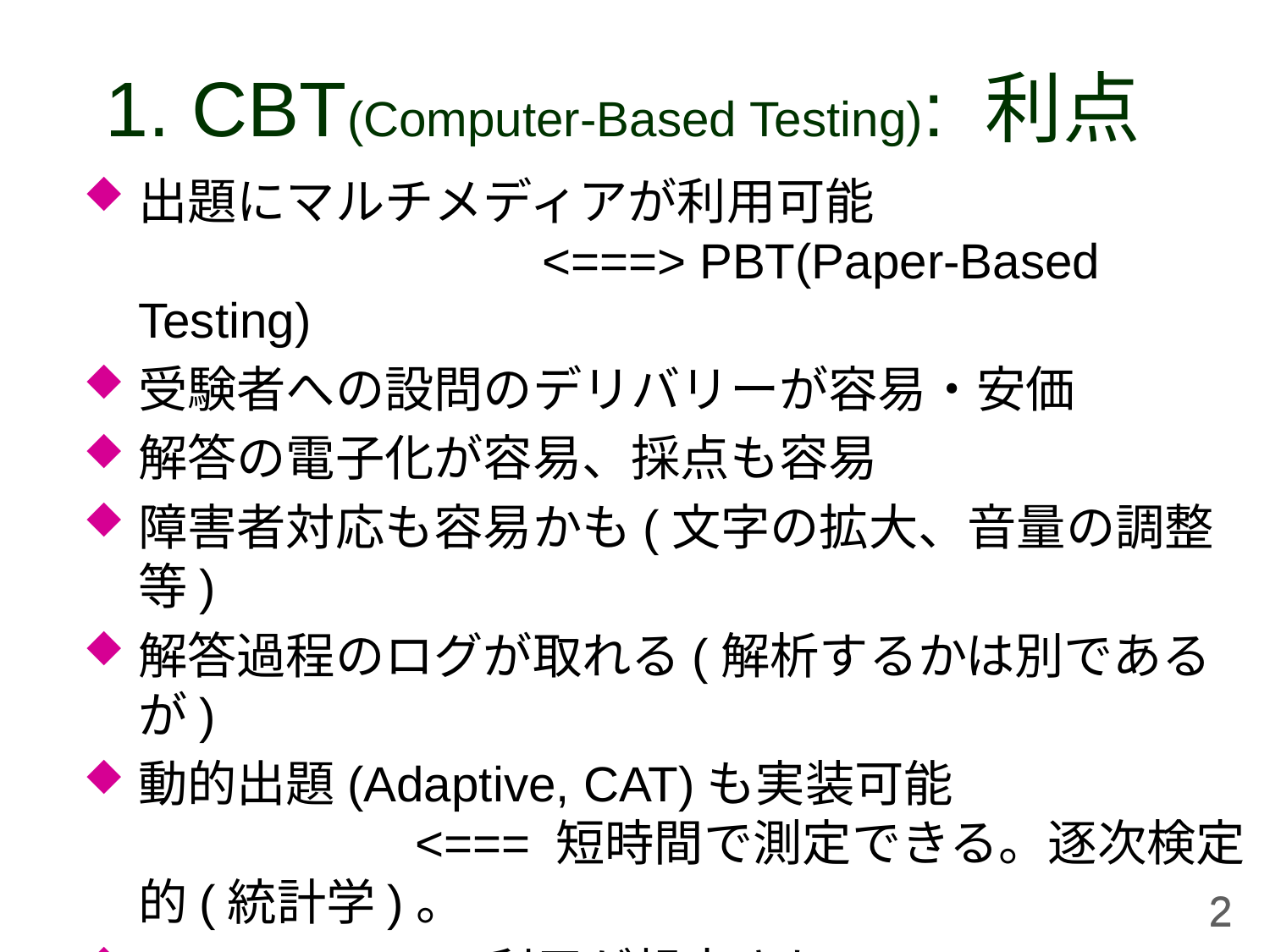

# 1. CBT(Computer-Based Testing): 利点
出題にマルチメディアが利用可能						 <===> PBT(Paper-Based Testing)
受験者への設問のデリバリーが容易・安価
解答の電子化が容易、採点も容易
障害者対応も容易かも(文字の拡大、音量の調整等)
解答過程のログが取れる(解析するかは別であるが)
動的出題(Adaptive, CAT)も実装可能				 <=== 短時間で測定できる。逐次検定的(統計学)。
e-Learningでの利用が想定される
(任意の時刻・場所で試験実施が可能)				 <=== 選抜試験には無用

欠点
 装置不具合の危惧 ＝ DNCリスニング機器(少部品点数)でさえ発生・対応してきた過去
  大学入試センター試験における英語リスニング試験の監督をやった者なら判るはず
 膨大なItem Bankが必要。Item Bankの管理(統計量、履歴、プレテスト等)も必要。
 Itemは原則非公開。
 アジアでの失敗例: TOEFLの設問窃盗(2000年前後)。Item自動生成の研究が過去にはあったがその後聞かない。
2
2